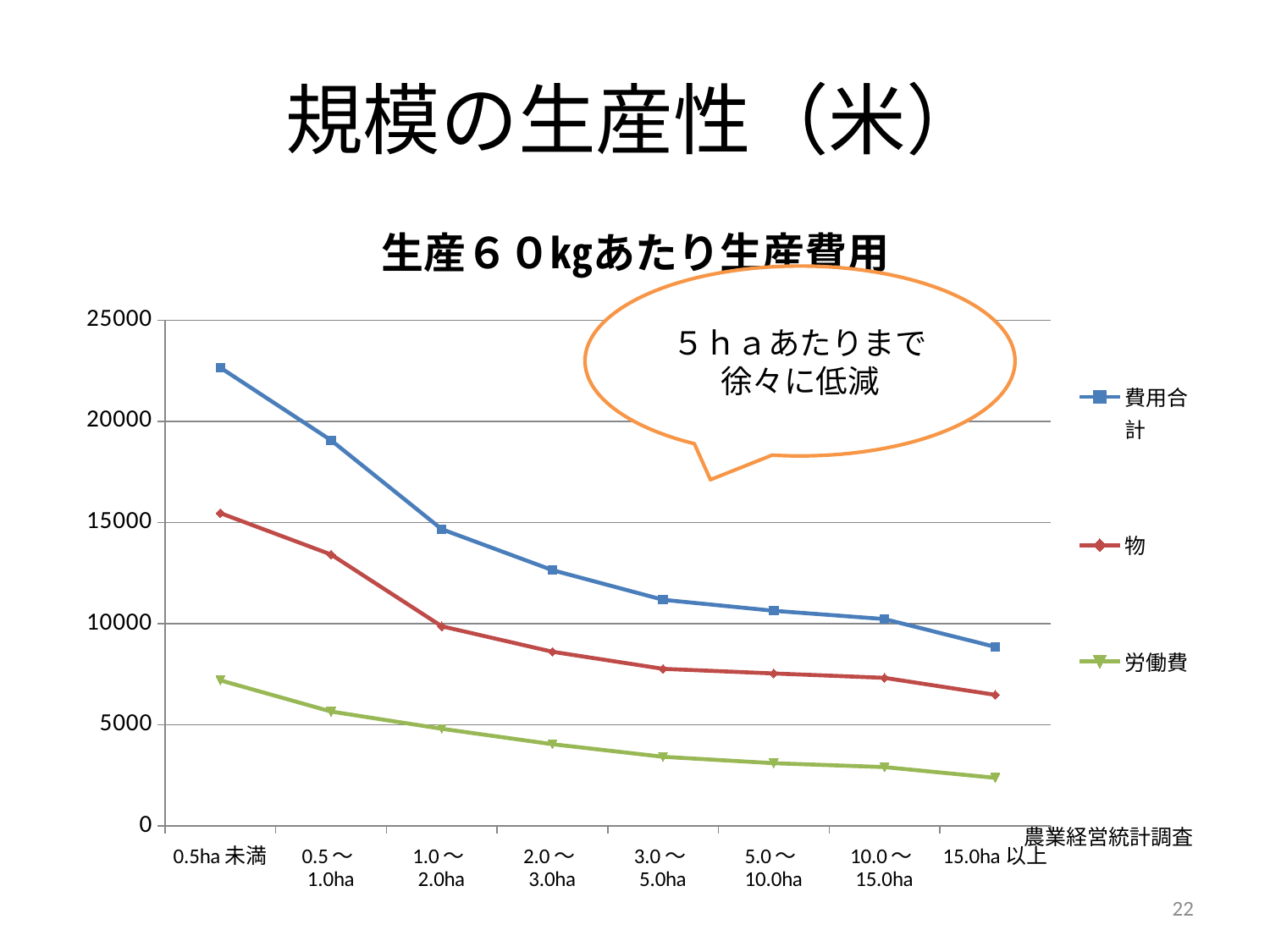

# 規模の生産性（米）

### Chart: 生産６０㎏あたり生産費用

| Category | 費用合計 | 物 | 労働費 |
|---|---|---|---|
| 0.5ha未満 | 22663.0 | 15468.0 | 7195.0 |
| 0.5～1.0ha | 19073.0 | 13420.0 | 5653.0 |
| 1.0～2.0ha | 14672.0 | 9870.0 | 4802.0 |
| 2.0～3.0ha | 12646.0 | 8609.0 | 4037.0 |
| 3.0～5.0ha | 11180.0 | 7765.0 | 3415.0 |
| 5.0～10.0ha | 10637.0 | 7538.0 | 3099.0 |
| 10.0～15.0ha | 10226.0 | 7320.0 | 2906.0 |
| 15.0ha以上 | 8853.0 | 6479.0 | 2374.0 |
５ｈａあたりまで徐々に低減
22